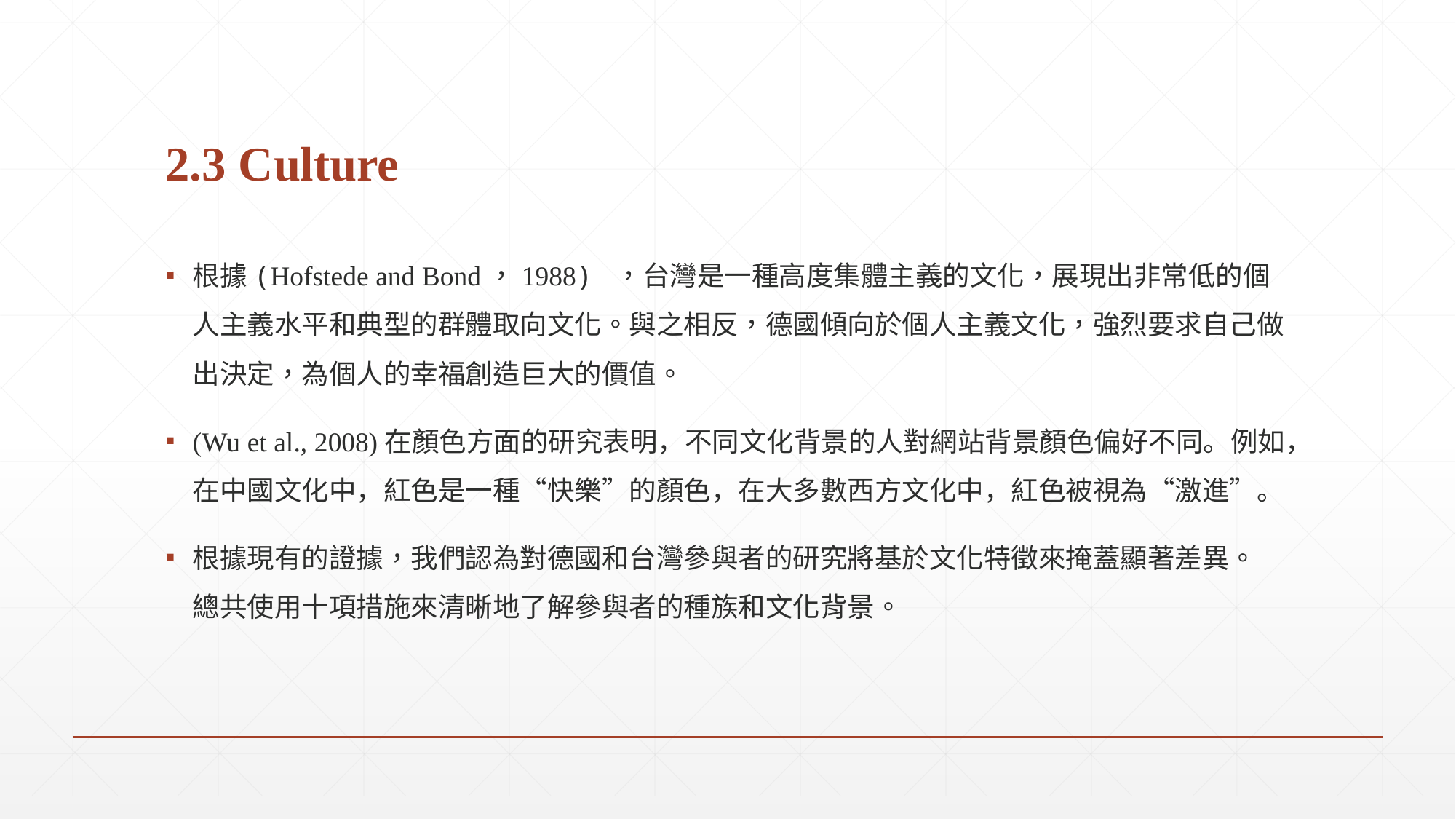

# 2.3 Culture
根據(Hofstede and Bond，1988) ，台灣是一種高度集體主義的文化，展現出非常低的個人主義水平和典型的群體取向文化。與之相反，德國傾向於個人主義文化，強烈要求自己做出決定，為個人的幸福創造巨大的價值。
(Wu et al., 2008)在顏色方面的研究表明，不同文化背景的人對網站背景顏色偏好不同。例如，在中國文化中，紅色是一種“快樂”的顏色，在大多數西方文化中，紅色被視為“激進”。
根據現有的證據，我們認為對德國和台灣參與者的研究將基於文化特徵來掩蓋顯著差異。 總共使用十項措施來清晰地了解參與者的種族和文化背景。